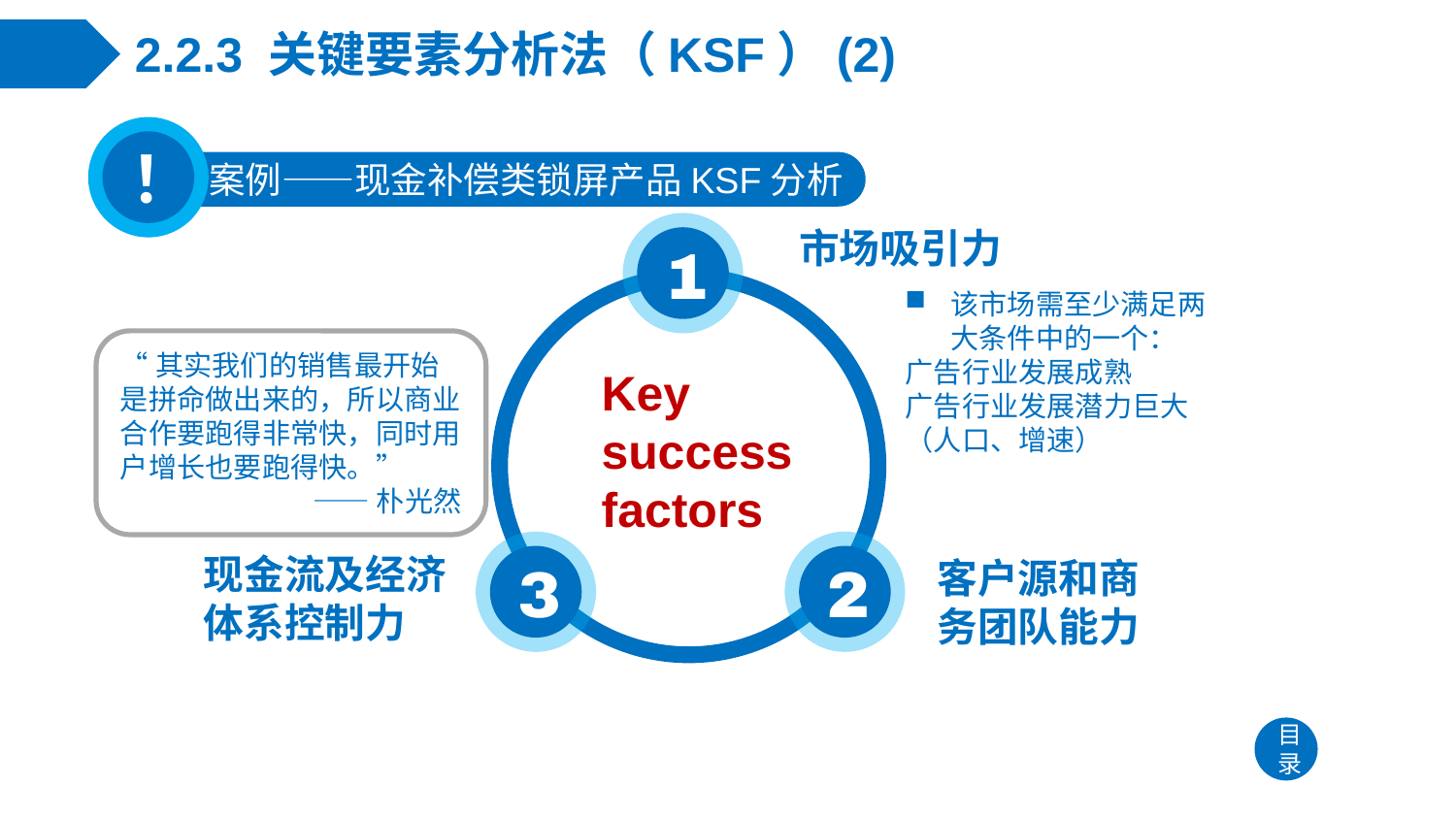

# 2.2.3 关键要素分析法（KSF）(2)

！
案例——现金补偿类锁屏产品KSF分析

1
市场吸引力

该市场需至少满足两大条件中的一个：
广告行业发展成熟
广告行业发展潜力巨大（人口、增速）

“其实我们的销售最开始是拼命做出来的，所以商业合作要跑得非常快，同时用户增长也要跑得快。”
——朴光然
Key
success
factors

3

2
现金流及经济体系控制力
客户源和商务团队能力
目录